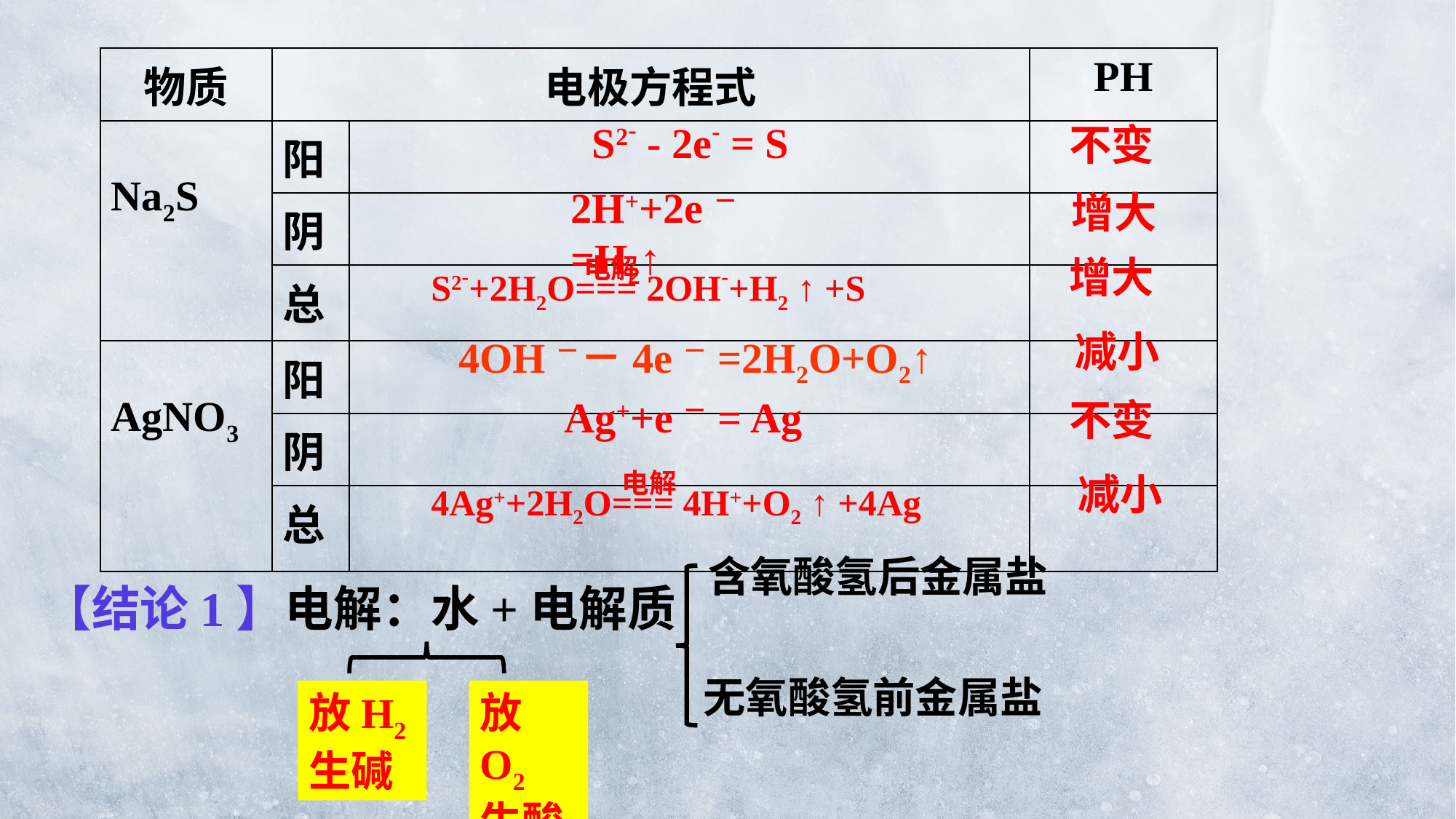

| 物质 | 电极方程式 |  | PH |
| --- | --- | --- | --- |
| Na2S | 阳 |  |  |
|  | 阴 |  |  |
|  | 总 |  |  |
| AgNO3 | 阳 |  |  |
|  | 阴 |  |  |
|  | 总 |  |  |
S2- - 2e- = S
不变
2H++2e－=H2↑
增大
增大
电解
S2-+2H2O=== 2OH-+H2 ↑ +S
减小
4OH－－4e－=2H2O+O2↑
Ag++e－= Ag
不变
电解
4Ag++2H2O=== 4H++O2 ↑ +4Ag
减小
含氧酸氢后金属盐

【结论1】电解：水+电解质

无氧酸氢前金属盐
放H2生碱
放O2生酸